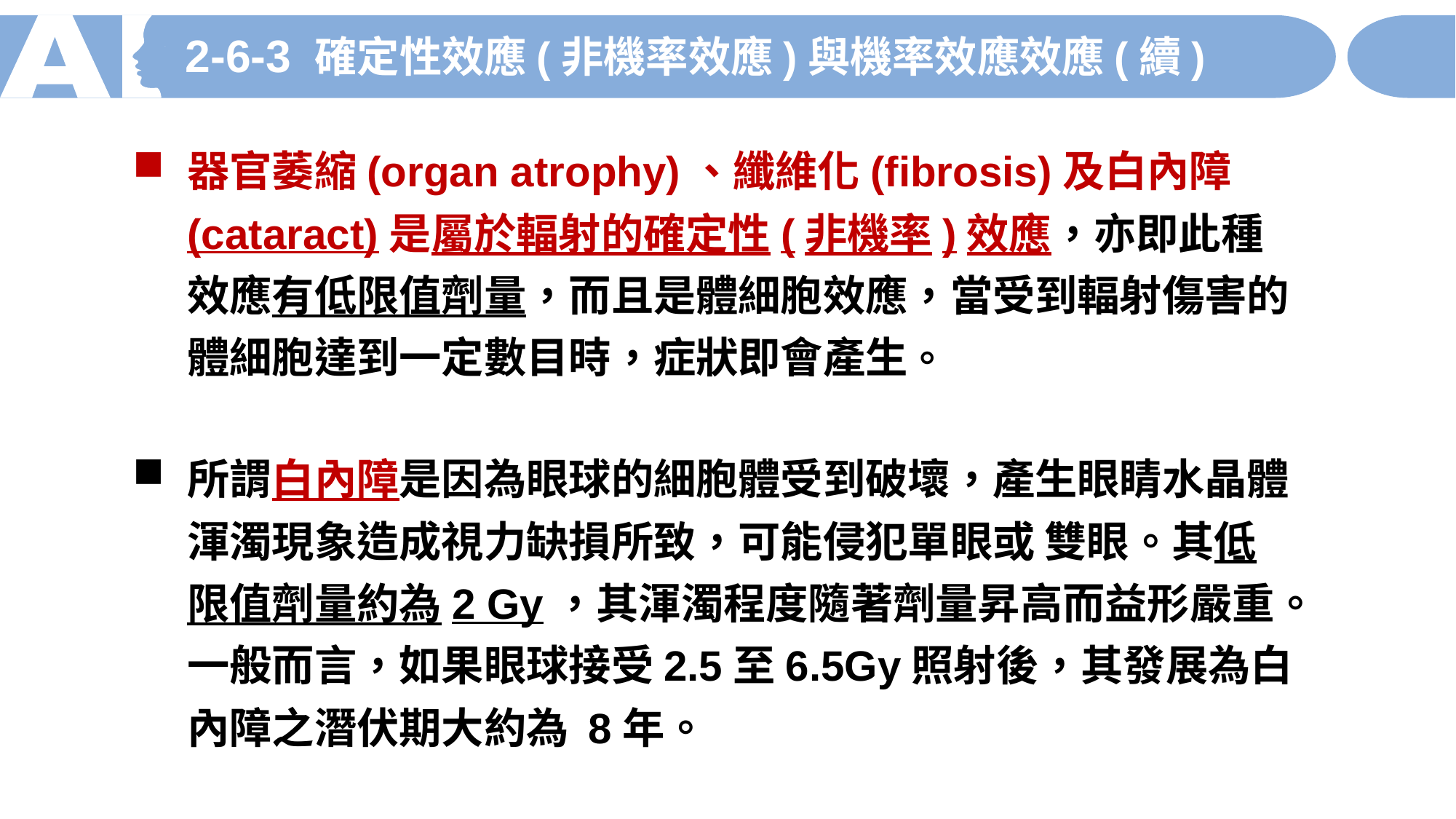

2-6-3 確定性效應(非機率效應)與機率效應效應(續)
器官萎縮(organ atrophy)、纖維化(fibrosis)及白內障(cataract)是屬於輻射的確定性(非機率)效應，亦即此種效應有低限值劑量，而且是體細胞效應，當受到輻射傷害的體細胞達到一定數目時，症狀即會產生。

所謂白內障是因為眼球的細胞體受到破壞，產生眼睛水晶體渾濁現象造成視力缺損所致，可能侵犯單眼或 雙眼。其低限值劑量約為2 Gy，其渾濁程度隨著劑量昇高而益形嚴重。一般而言，如果眼球接受2.5至6.5Gy照射後，其發展為白內障之潛伏期大約為 8年。